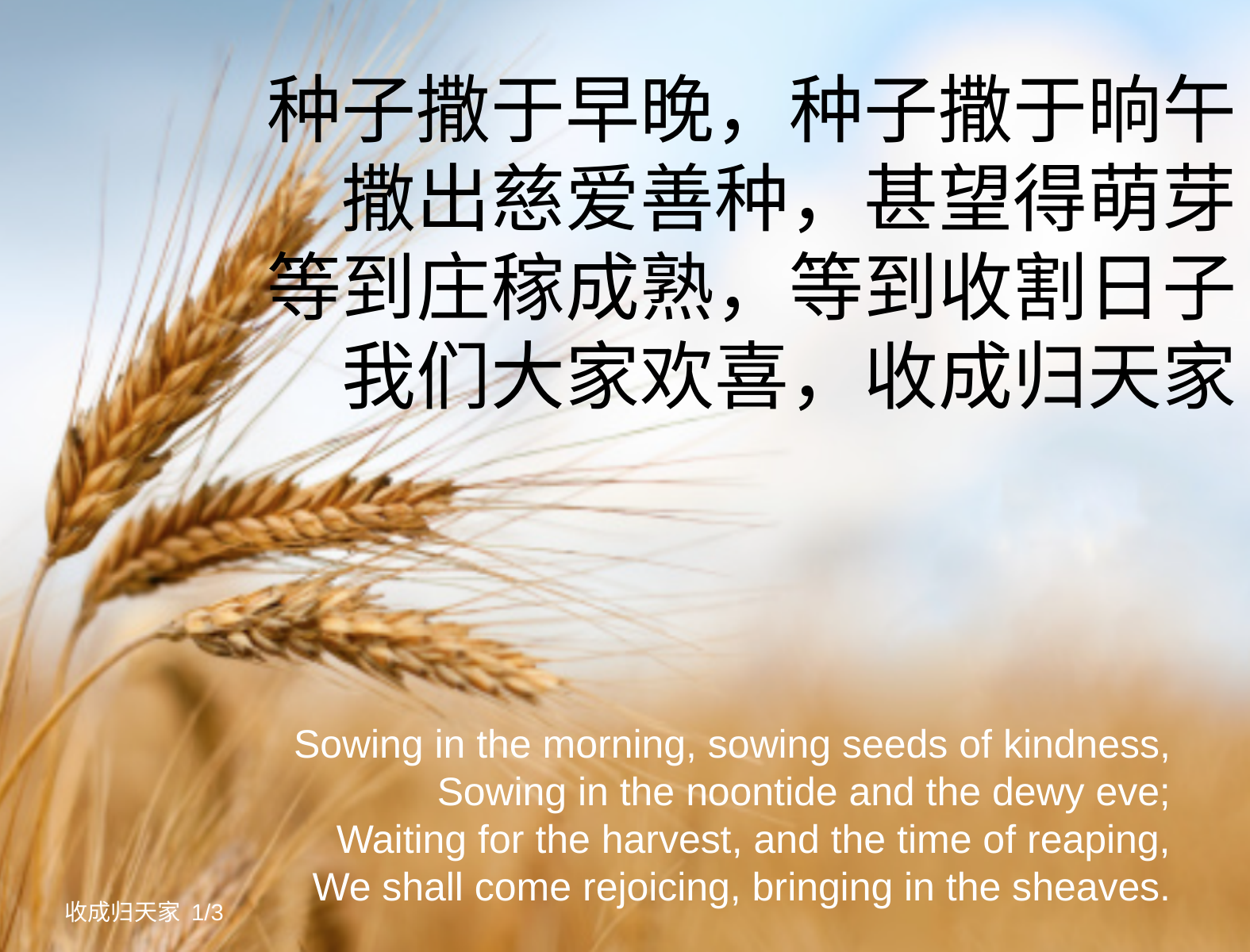

种子撒于早晚，种子撒于晌午
撒出慈爱善种，甚望得萌芽
等到庄稼成熟，等到收割日子
我们大家欢喜，收成归天家
Sowing in the morning, sowing seeds of kindness,
Sowing in the noontide and the dewy eve;
Waiting for the harvest, and the time of reaping,
We shall come rejoicing, bringing in the sheaves.
收成归天家 1/3